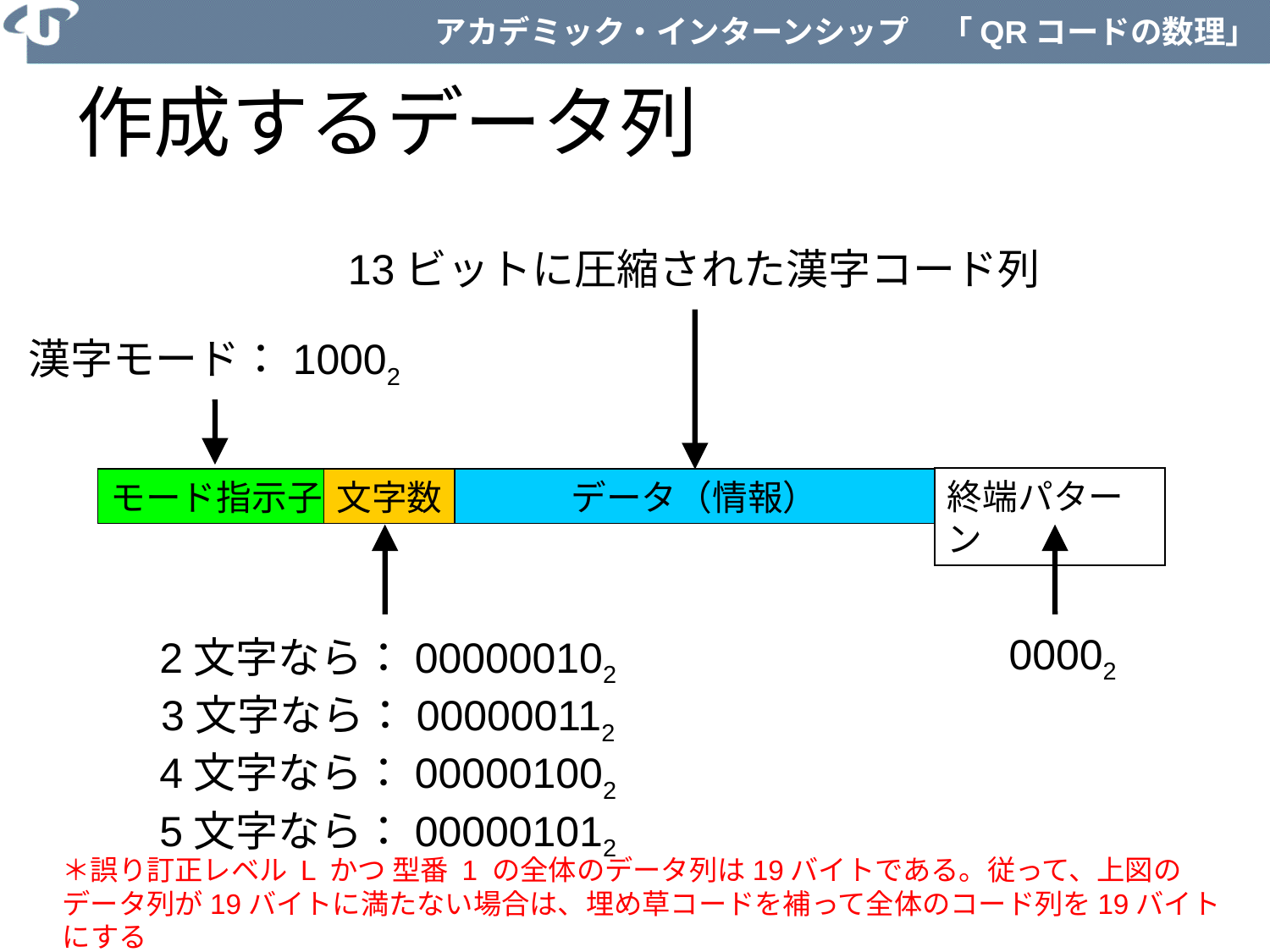

# 作成するデータ列
13ビットに圧縮された漢字コード列

漢字モード：10002

モード指示子
文字数
データ（情報）
終端パターン

00002
2文字なら：000000102
3文字なら：000000112
4文字なら：000001002
5文字なら：000001012
＊誤り訂正レベル L かつ 型番 1 の全体のデータ列は19バイトである。従って、上図のデータ列が19バイトに満たない場合は、埋め草コードを補って全体のコード列を19バイトにする